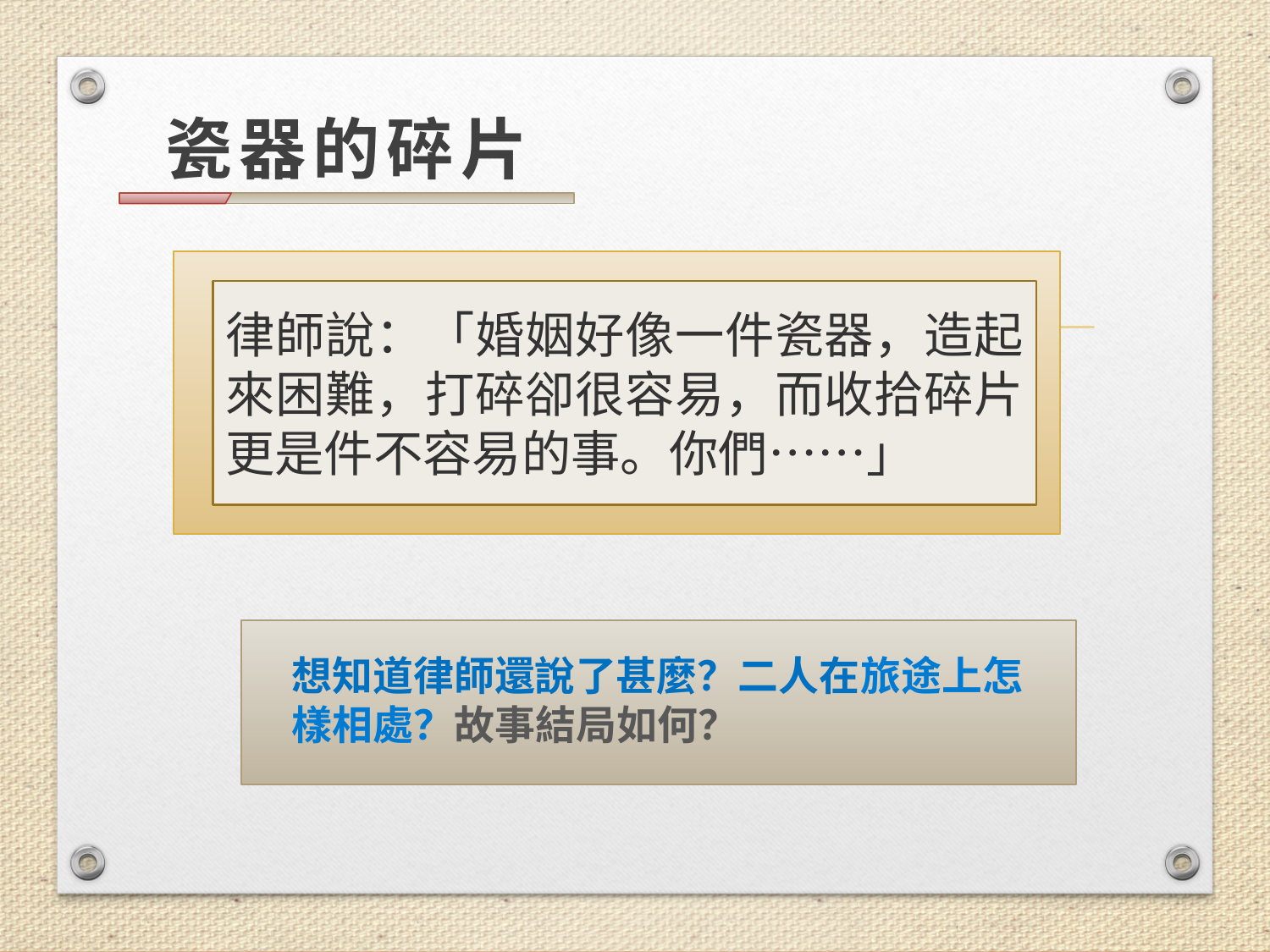

瓷器的碎片

律師說：「婚姻好像一件瓷器，造起來困難，打碎卻很容易，而收拾碎片更是件不容易的事。你們……」

想知道律師還說了甚麼？二人在旅途上怎樣相處？故事結局如何？